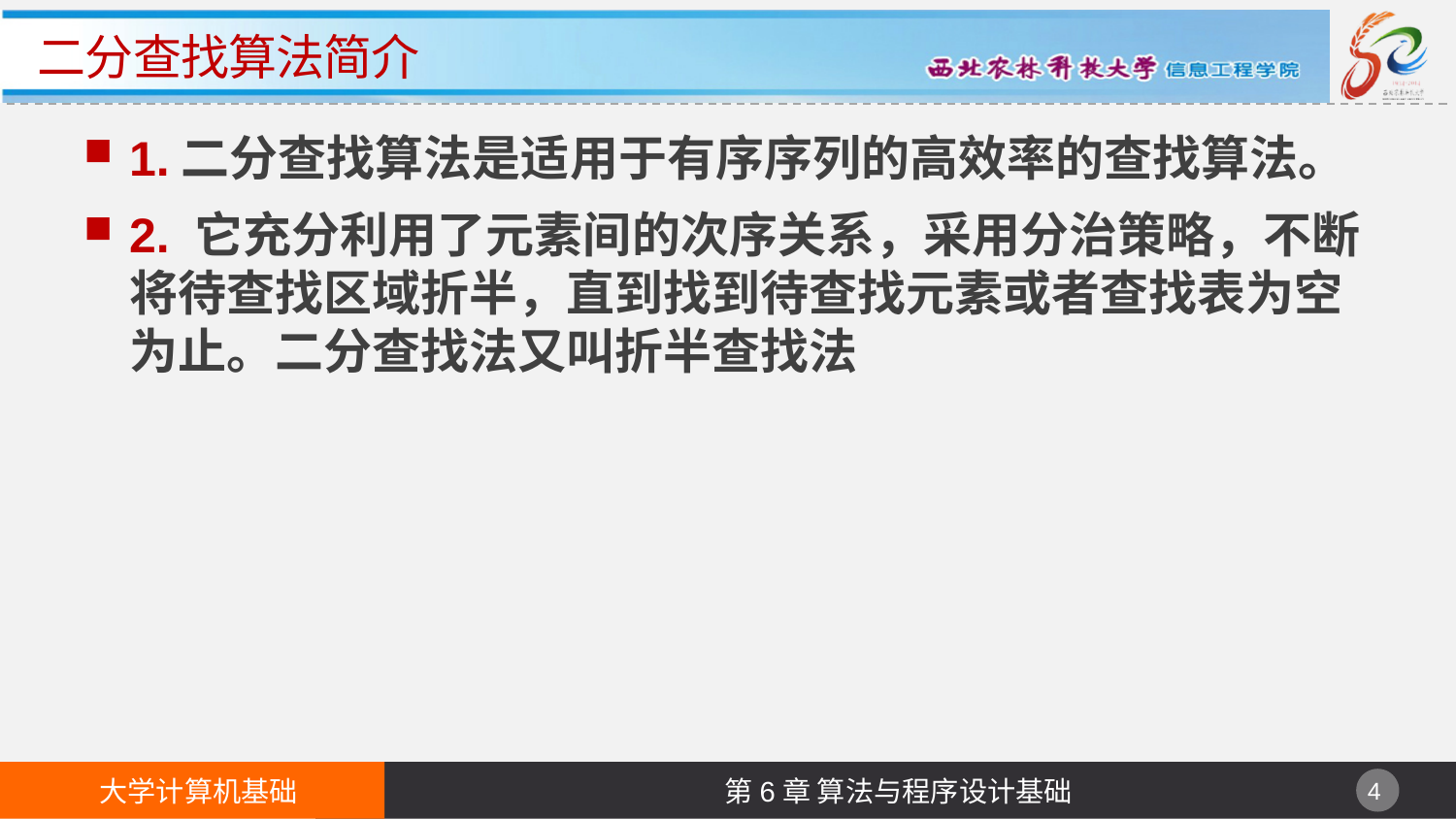

# 二分查找算法简介
1.二分查找算法是适用于有序序列的高效率的查找算法。
2. 它充分利用了元素间的次序关系，采用分治策略，不断将待查找区域折半，直到找到待查找元素或者查找表为空为止。二分查找法又叫折半查找法